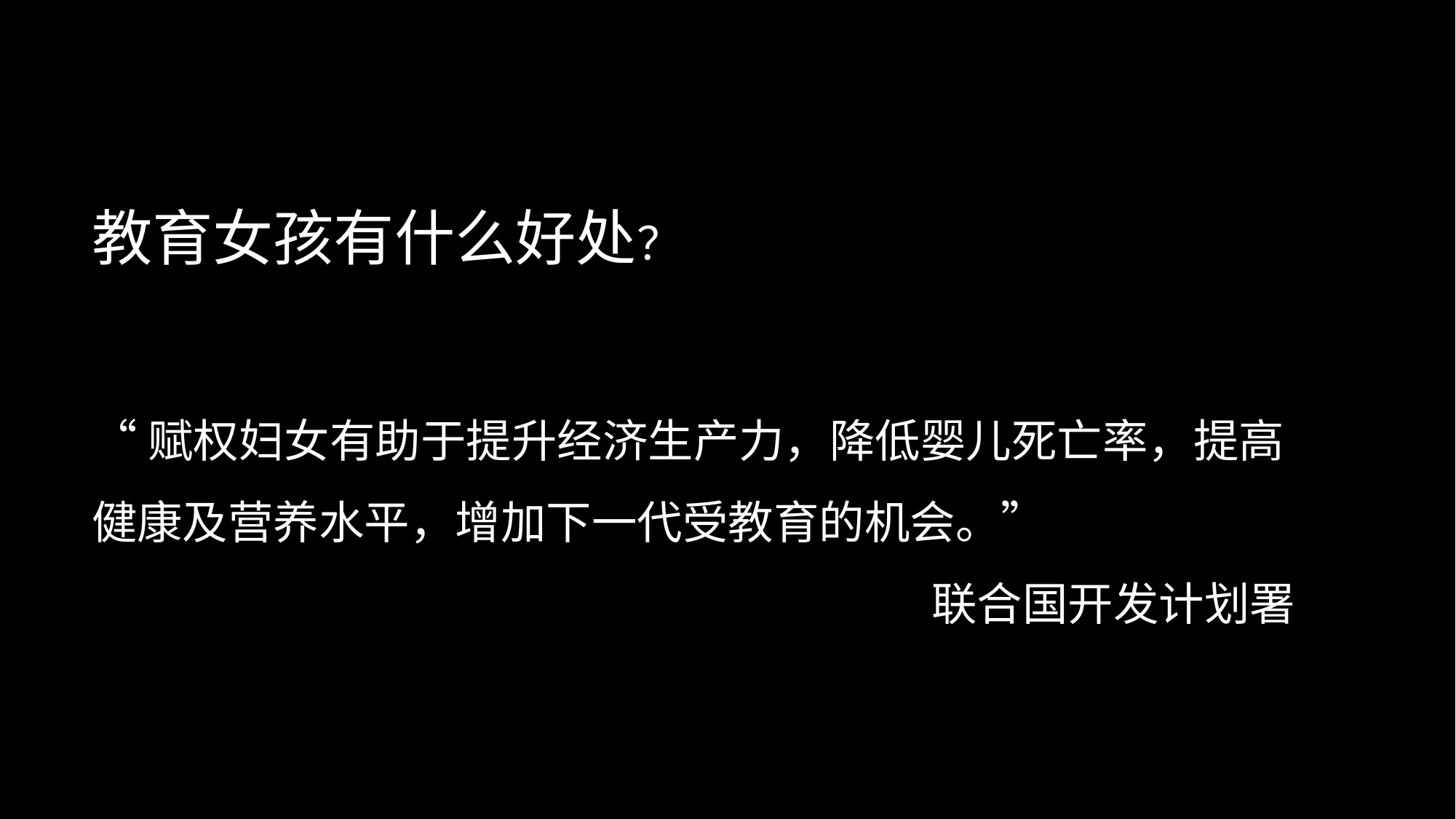

# 教育女孩有什么好处？

“赋权妇女有助于提升经济生产力，降低婴儿死亡率，提高健康及营养水平，增加下一代受教育的机会。”
联合国开发计划署